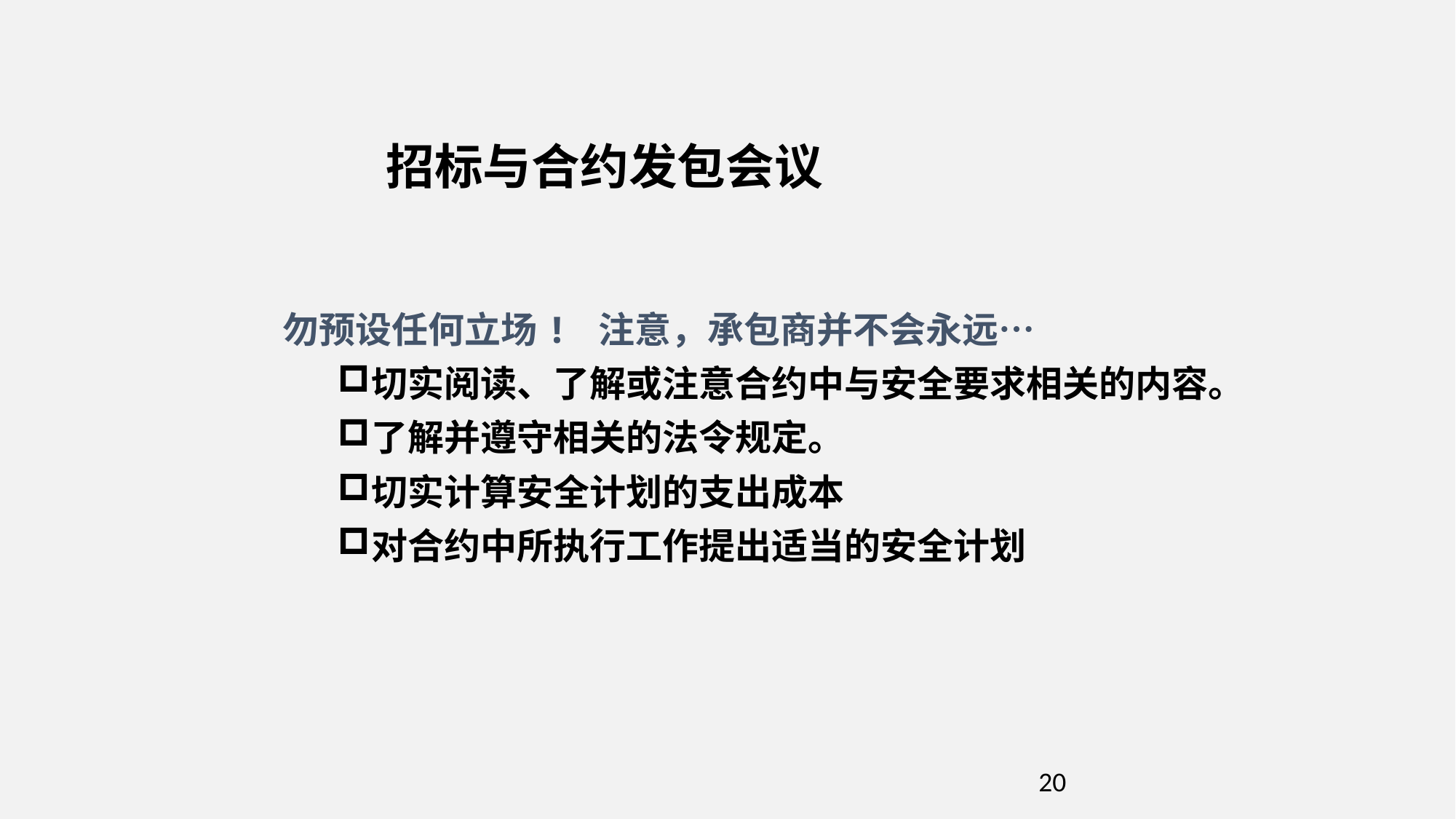

# 招标与合约发包会议
勿预设任何立场! 注意，承包商并不会永远…
切实阅读、了解或注意合约中与安全要求相关的内容。
了解并遵守相关的法令规定。
切实计算安全计划的支出成本
对合约中所执行工作提出适当的安全计划
20